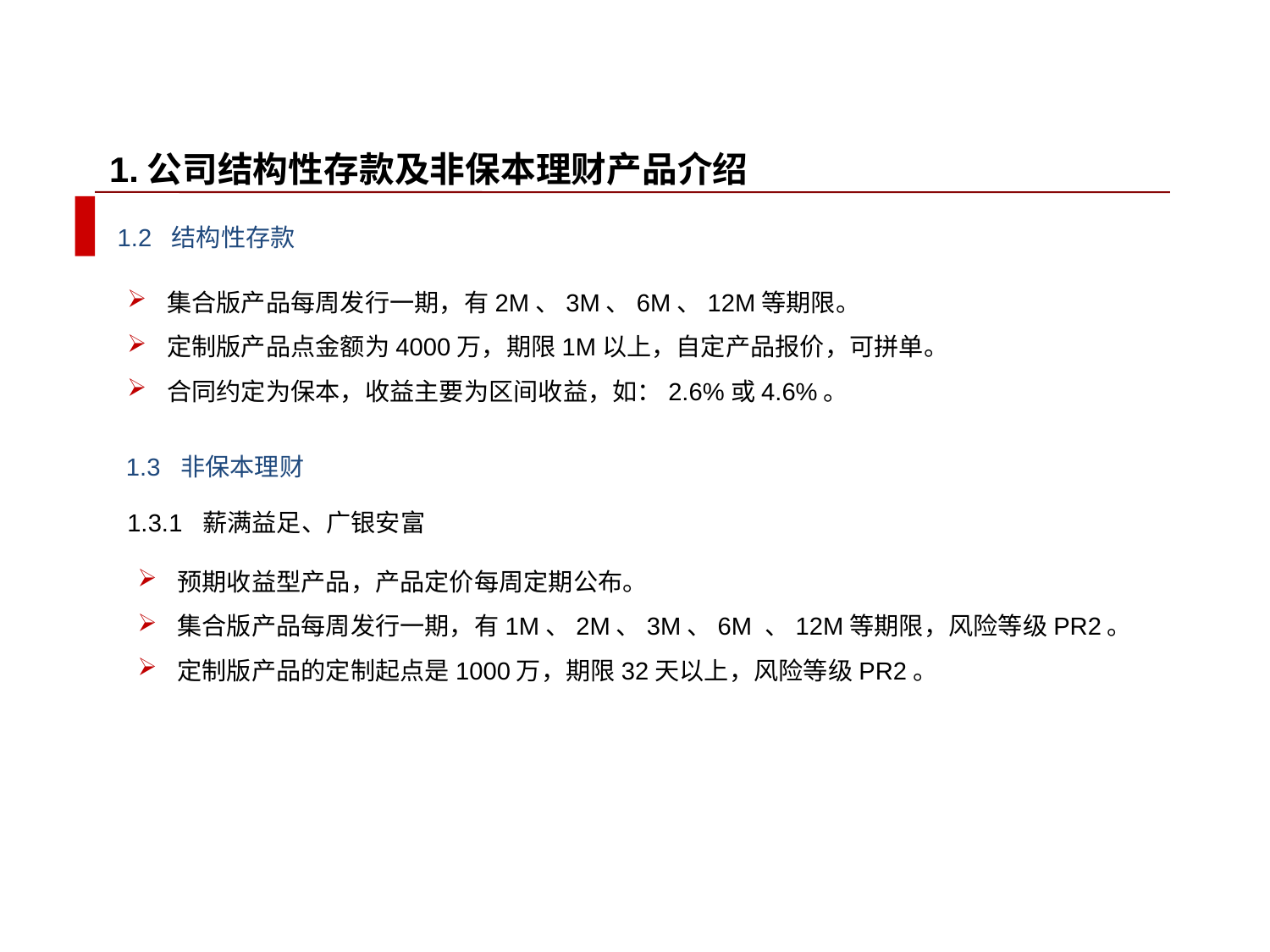

# 1.公司结构性存款及非保本理财产品介绍

1.2  结构性存款

集合版产品每周发行一期，有2M、3M、6M、12M等期限。
定制版产品点金额为4000万，期限1M以上，自定产品报价，可拼单。
合同约定为保本，收益主要为区间收益，如：2.6%或4.6%。
1.3  非保本理财

1.3.1  薪满益足、广银安富

预期收益型产品，产品定价每周定期公布。
集合版产品每周发行一期，有1M、2M、3M、6M 、12M等期限，风险等级PR2。
定制版产品的定制起点是1000万，期限32天以上，风险等级PR2。
4